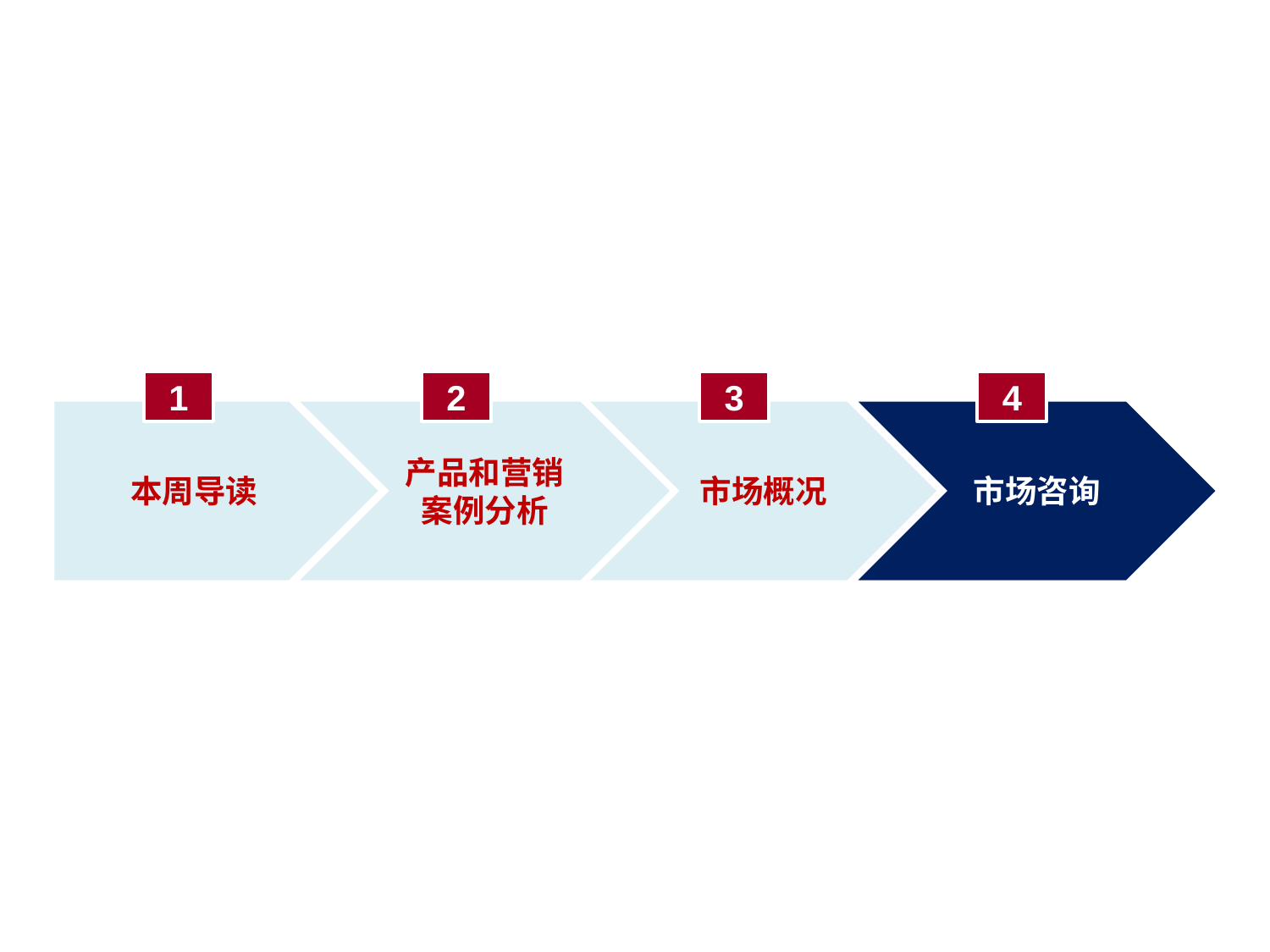

1
2
3
4
本周导读
产品和营销案例分析
市场概况
市场咨询